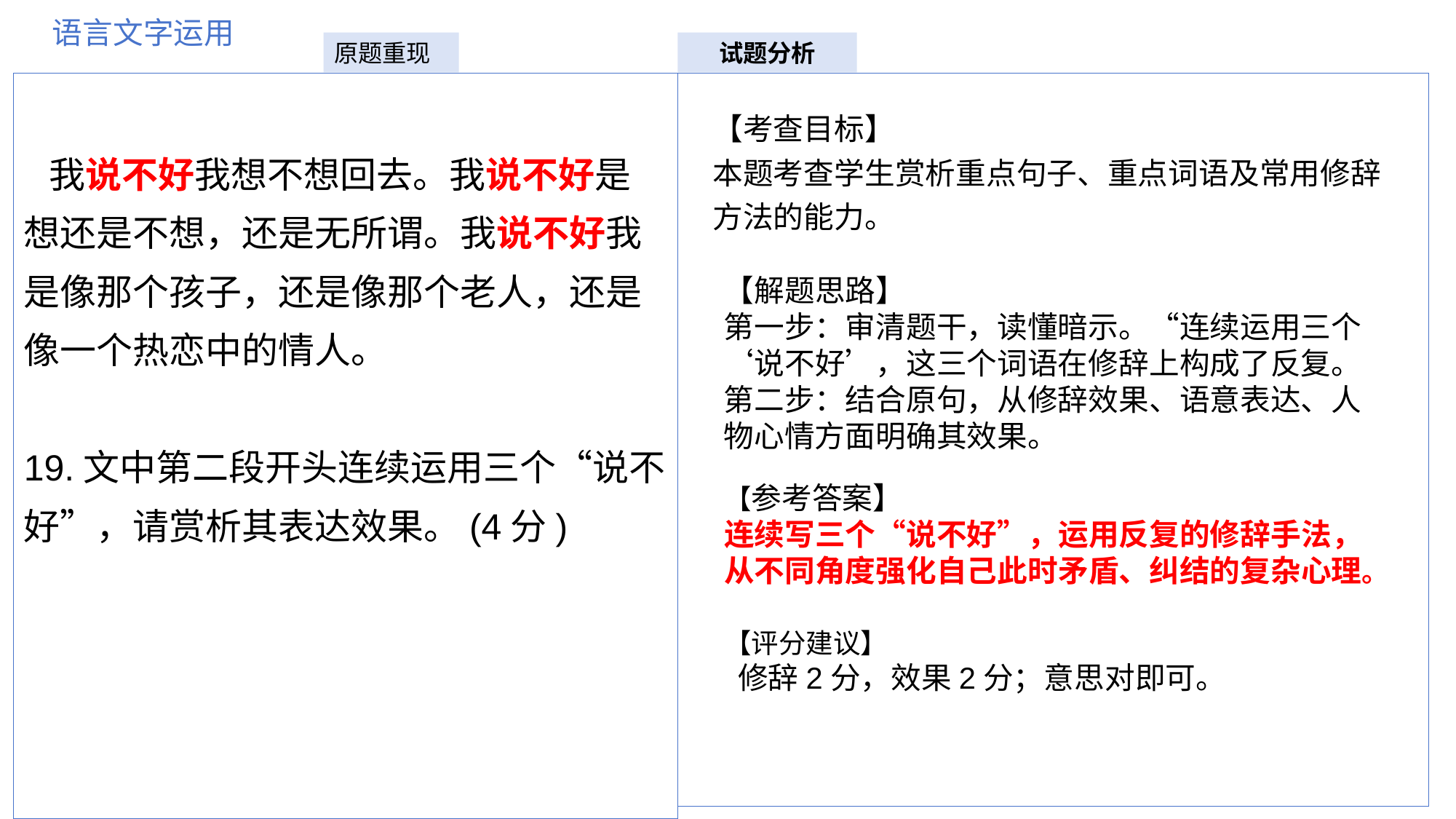

语言文字运用
原题重现
试题分析

  我说不好我想不想回去。我说不好是想还是不想，还是无所谓。我说不好我是像那个孩子，还是像那个老人，还是像一个热恋中的情人。

19.文中第二段开头连续运用三个“说不好”，请赏析其表达效果。(4分)

【考查目标】
本题考查学生赏析重点句子、重点词语及常用修辞方法的能力。
【解题思路】
第一步：审清题干，读懂暗示。“连续运用三个‘说不好’，这三个词语在修辞上构成了反复。
第二步：结合原句，从修辞效果、语意表达、人物心情方面明确其效果。

【参考答案】
连续写三个“说不好”，运用反复的修辞手法，从不同角度强化自己此时矛盾、纠结的复杂心理。

【评分建议】
 修辞2分，效果2分；意思对即可。